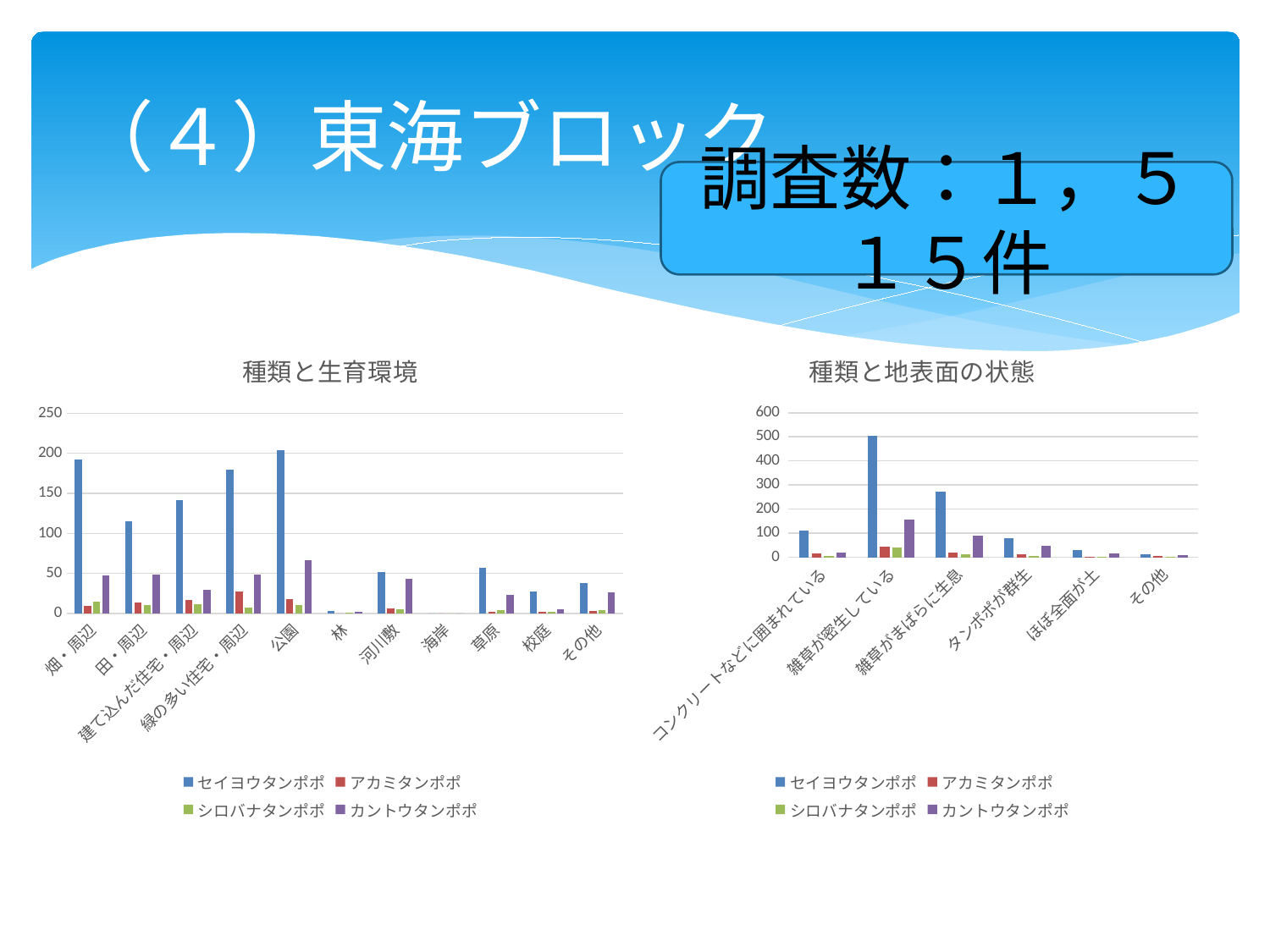

# （４）東海ブロック
調査数：１，５１５件

### Chart: 種類と地表面の状態

| Category | セイヨウタンポポ | アカミタンポポ | シロバナタンポポ | カントウタンポポ |
|---|---|---|---|---|
| コンクリートなどに囲まれている | 111.0 | 16.0 | 6.0 | 21.0 |
| 雑草が密生している | 504.0 | 44.0 | 40.0 | 156.0 |
| 雑草がまばらに生息 | 273.0 | 20.0 | 12.0 | 90.0 |
| タンポポが群生 | 79.0 | 11.0 | 7.0 | 47.0 |
| ほぼ全面が土 | 30.0 | 3.0 | 2.0 | 16.0 |
| その他 | 13.0 | 4.0 | 2.0 | 8.0 |

### Chart: 種類と生育環境

| Category | セイヨウタンポポ | アカミタンポポ | シロバナタンポポ | カントウタンポポ |
|---|---|---|---|---|
| 畑・周辺 | 192.0 | 9.0 | 15.0 | 47.0 |
| 田・周辺 | 115.0 | 14.0 | 10.0 | 49.0 |
| 建て込んだ住宅・周辺 | 142.0 | 17.0 | 11.0 | 29.0 |
| 緑の多い住宅・周辺 | 180.0 | 27.0 | 7.0 | 48.0 |
| 公園 | 204.0 | 18.0 | 10.0 | 66.0 |
| 林 | 3.0 | 0.0 | 1.0 | 2.0 |
| 河川敷 | 52.0 | 6.0 | 5.0 | 43.0 |
| 海岸 | 0.0 | 0.0 | 0.0 | 0.0 |
| 草原 | 57.0 | 2.0 | 4.0 | 23.0 |
| 校庭 | 27.0 | 2.0 | 2.0 | 5.0 |
| その他 | 38.0 | 3.0 | 4.0 | 26.0 |